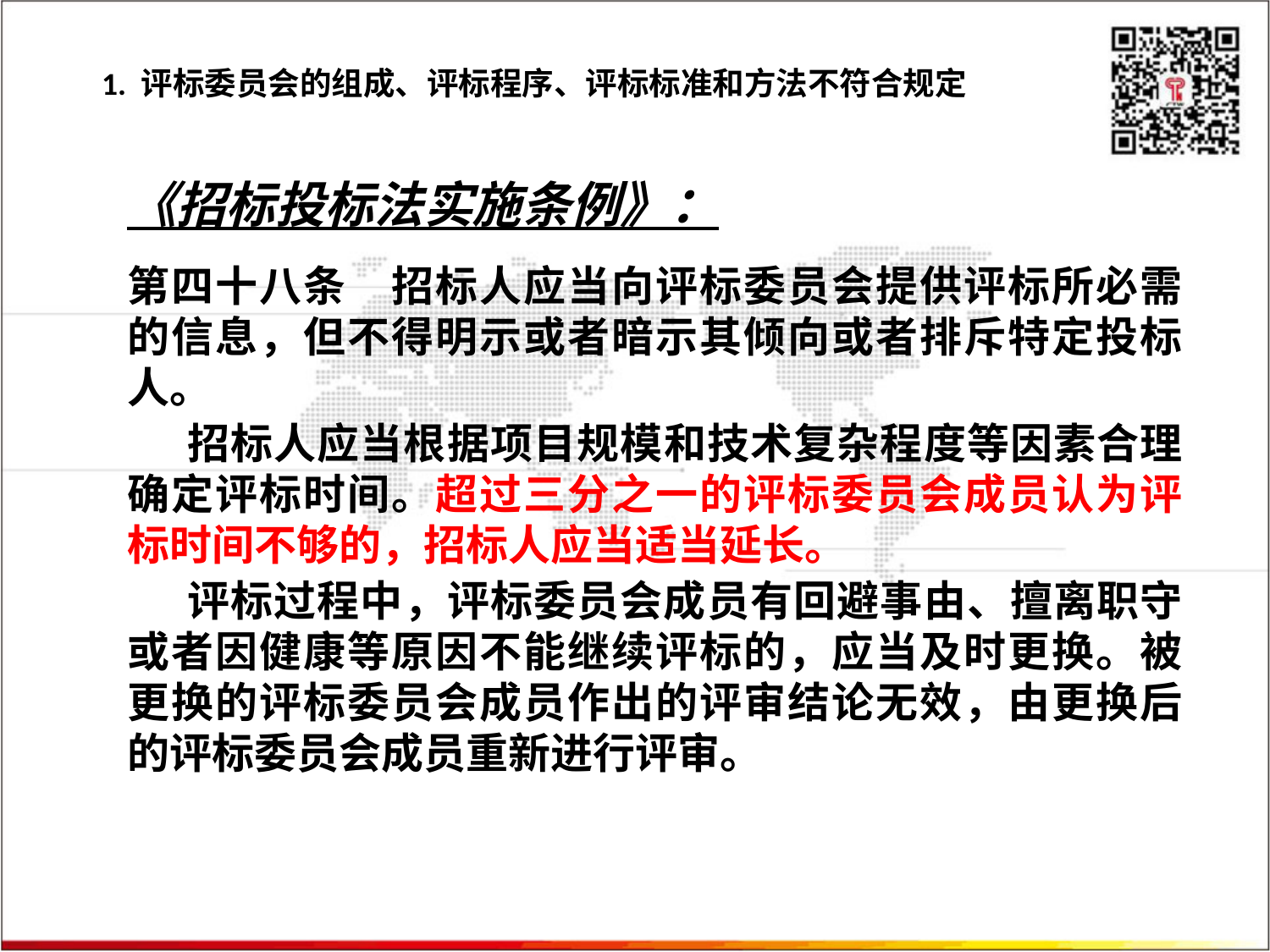

# 1. 评标委员会的组成、评标程序、评标标准和方法不符合规定
《招标投标法实施条例》：
第四十八条　招标人应当向评标委员会提供评标所必需的信息，但不得明示或者暗示其倾向或者排斥特定投标人。
招标人应当根据项目规模和技术复杂程度等因素合理确定评标时间。超过三分之一的评标委员会成员认为评标时间不够的，招标人应当适当延长。
评标过程中，评标委员会成员有回避事由、擅离职守或者因健康等原因不能继续评标的，应当及时更换。被更换的评标委员会成员作出的评审结论无效，由更换后的评标委员会成员重新进行评审。